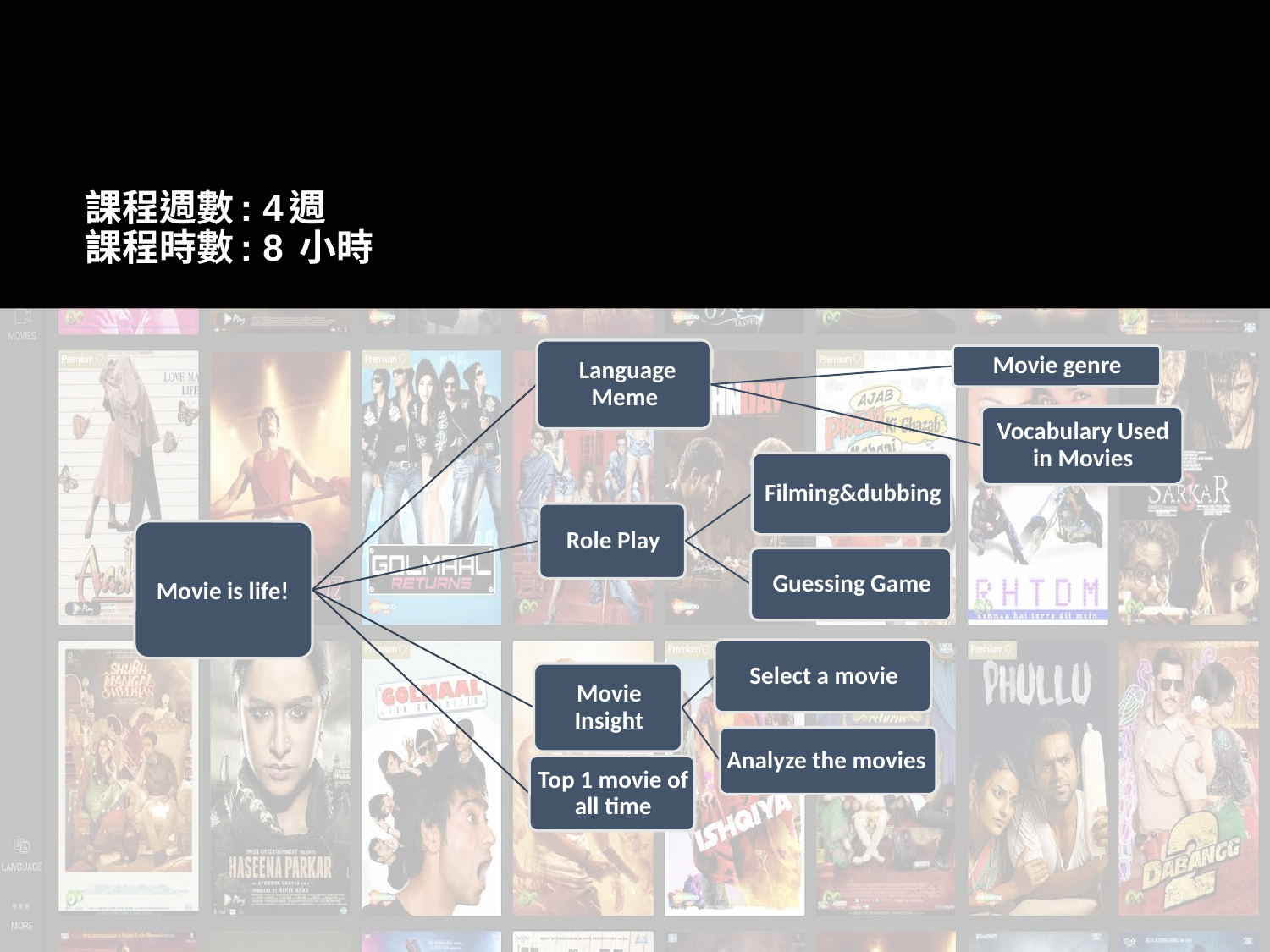

# 課程週數: 4週 課程時數: 8 小時
Movie is life!

 Language Meme

Movie genre

Vocabulary Used in Movies

Role Play

Guessing Game

Filming&dubbing

Movie Insight

Select a movie

Analyze the movies

Top 1 movie of all time